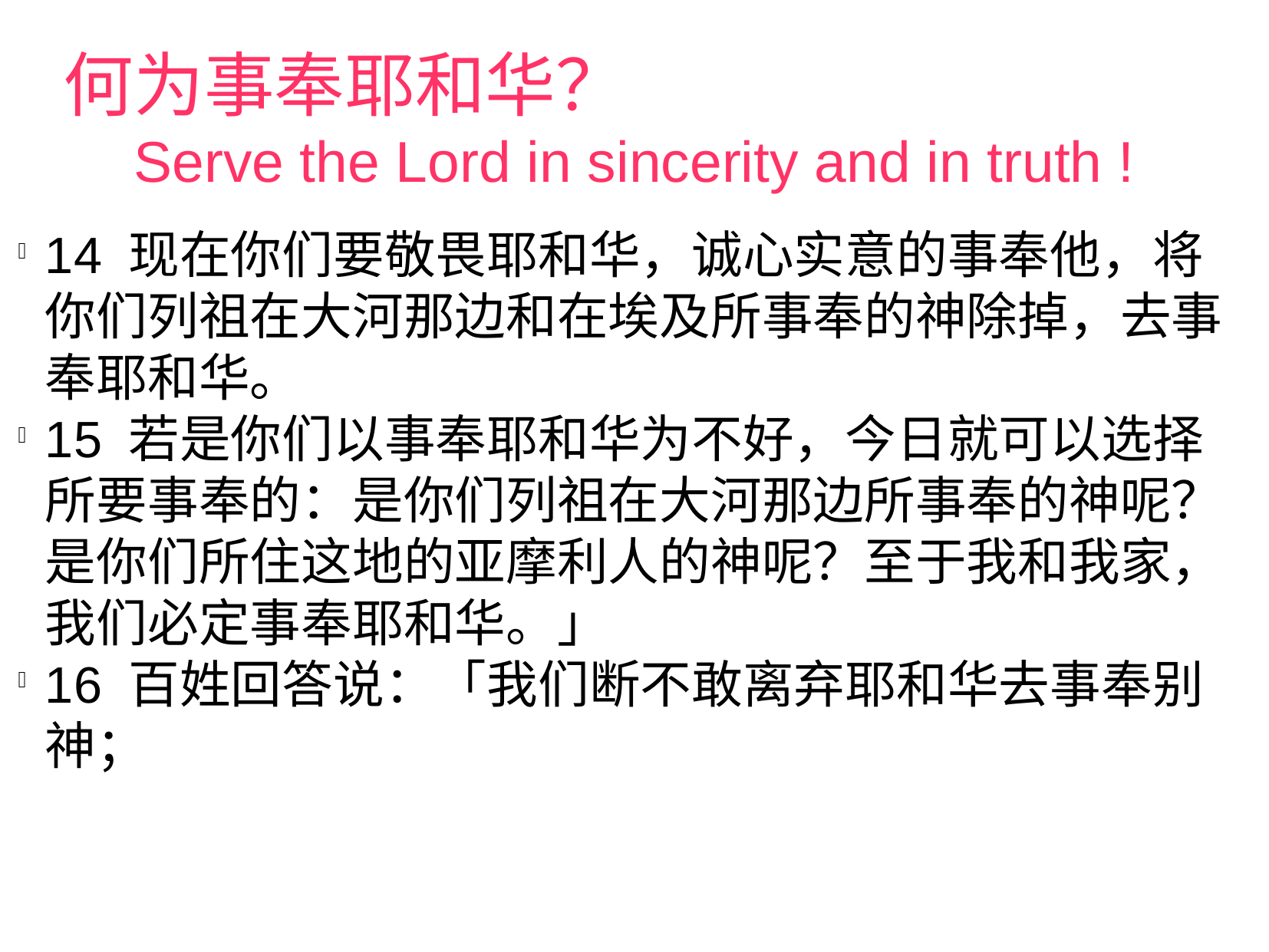

何为事奉耶和华？
Serve the Lord in sincerity and in truth !
14 现在你们要敬畏耶和华，诚心实意的事奉他，将你们列祖在大河那边和在埃及所事奉的神除掉，去事奉耶和华。
15 若是你们以事奉耶和华为不好，今日就可以选择所要事奉的：是你们列祖在大河那边所事奉的神呢？是你们所住这地的亚摩利人的神呢？至于我和我家，我们必定事奉耶和华。」
16 百姓回答说：「我们断不敢离弃耶和华去事奉别神；